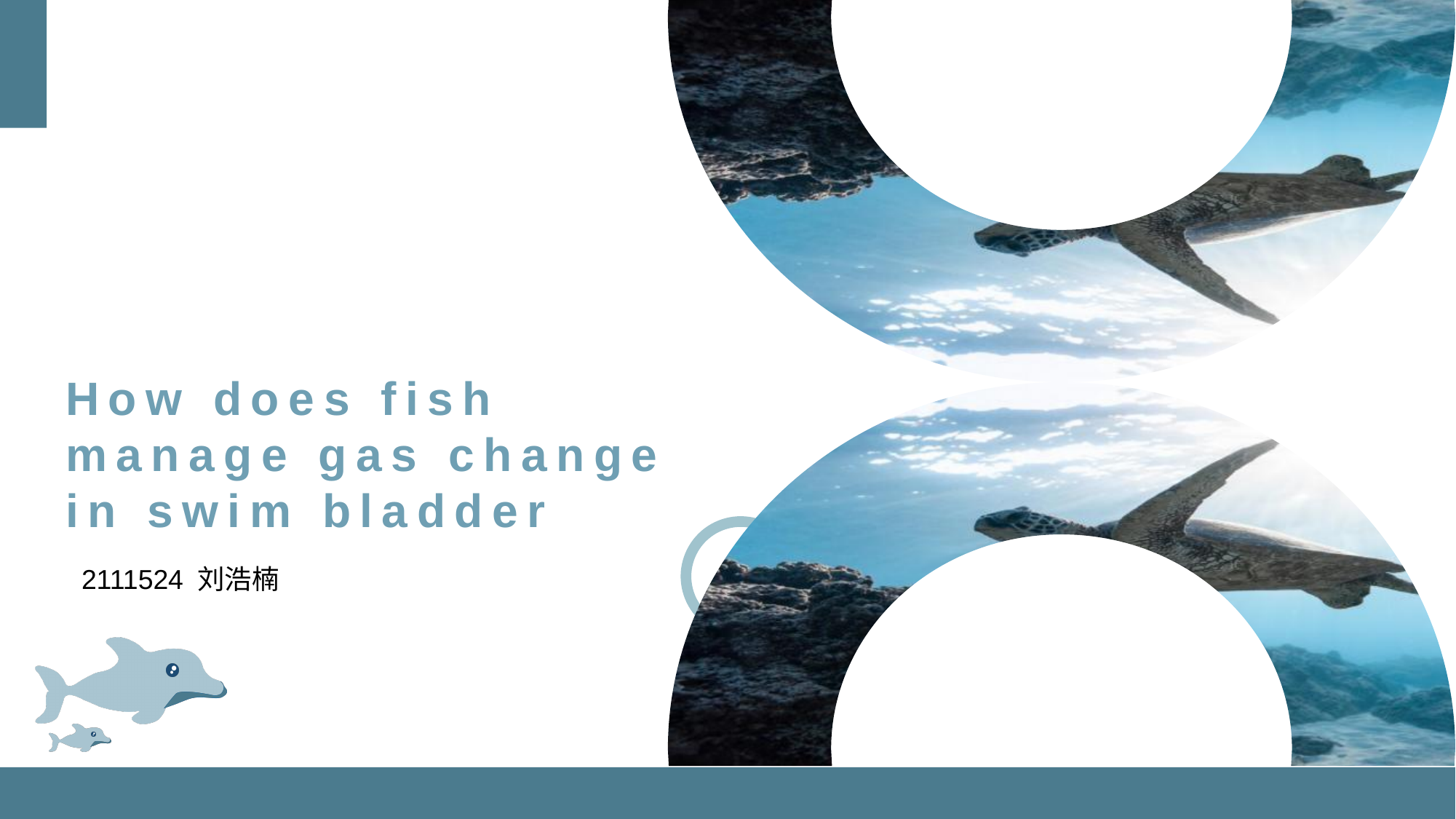

# How does fish manage gas change in swim bladder
2111524 刘浩楠